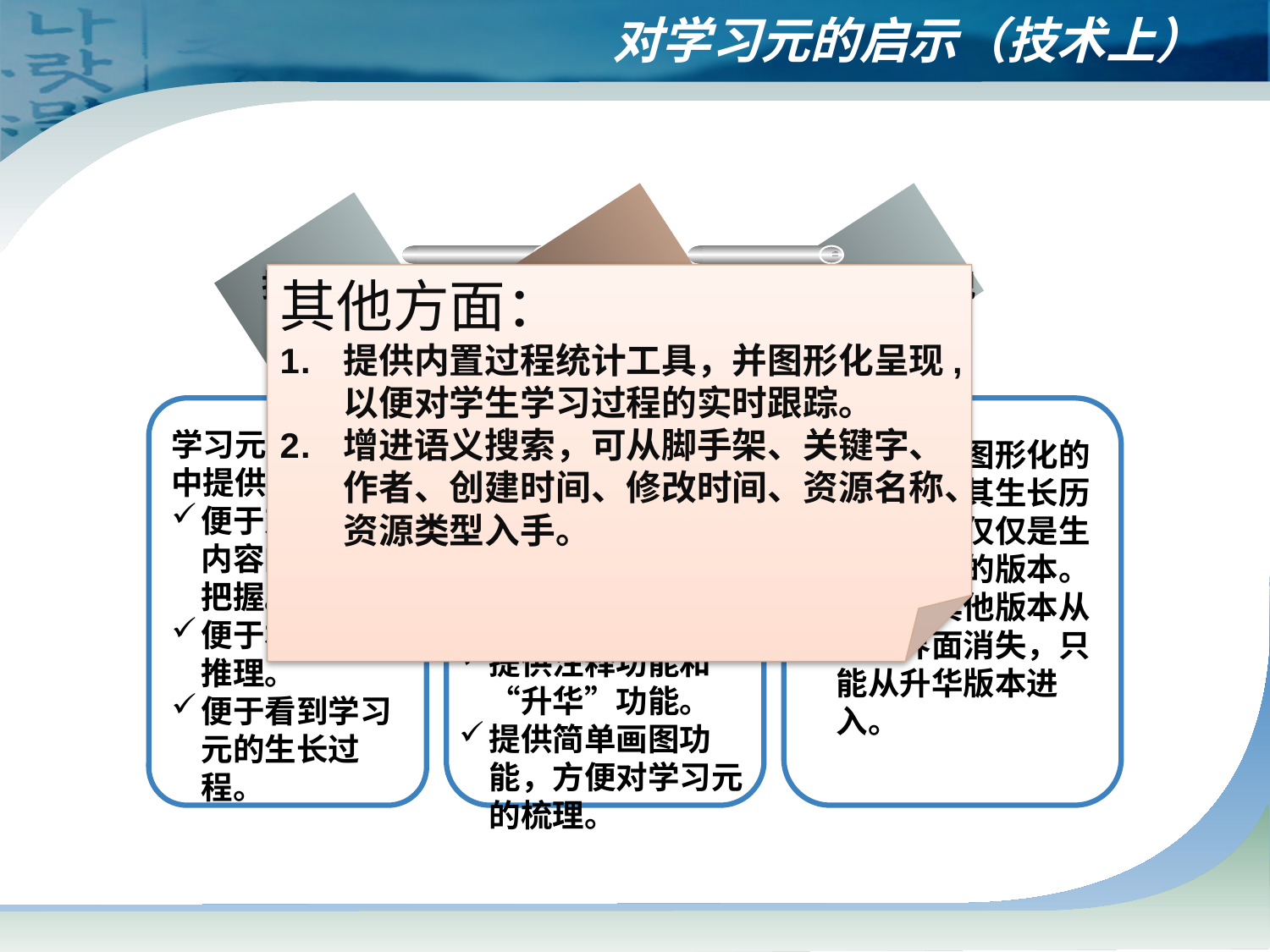

# 对学习元的启示（技术上）

提供脚手架
学习元生长
学习元呈现
其他方面：
提供内置过程统计工具，并图形化呈现,以便对学生学习过程的实时跟踪。
增进语义搜索，可从脚手架、关键字、作者、创建时间、修改时间、资源名称、资源类型入手。

可对其中任意一个版本进行修改回复引用，自动形成链接以及图形化，便于学习元向不同方向生长。
提供注释功能和“升华”功能。
提供简单画图功能，方便对学习元的梳理。
学习元本段编辑中提供脚手架。
便于对学习元内容的存储与把握。
便于本体简单推理。
便于看到学习元的生长过程。
主页面以图形化的形式呈现其生长历程，而不仅仅是生长中最后的版本。
升华后其他版本从第一界面消失，只能从升华版本进入。